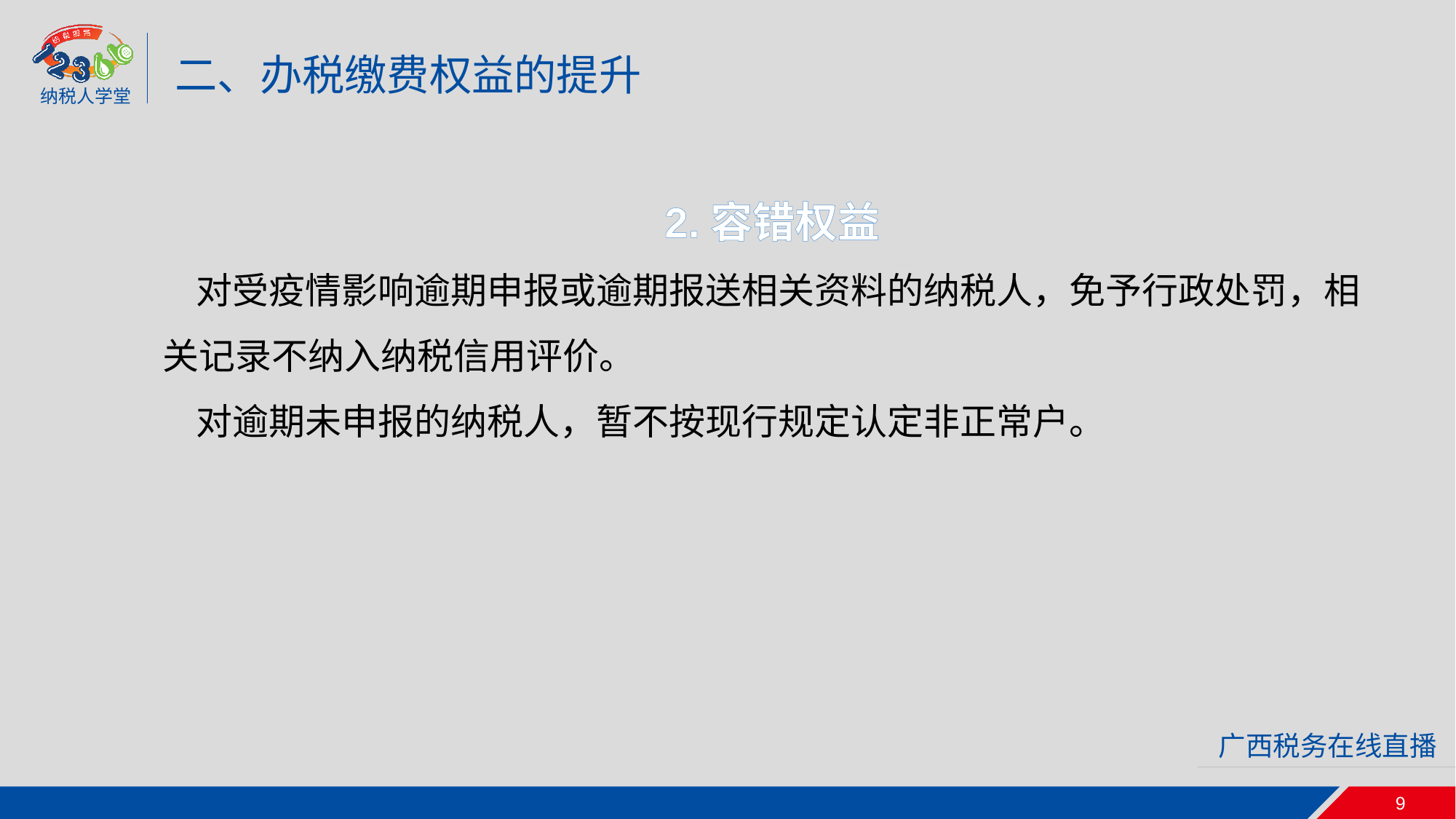

二、办税缴费权益的提升
2.容错权益
   对受疫情影响逾期申报或逾期报送相关资料的纳税人，免予行政处罚，相关记录不纳入纳税信用评价。
   对逾期未申报的纳税人，暂不按现行规定认定非正常户。